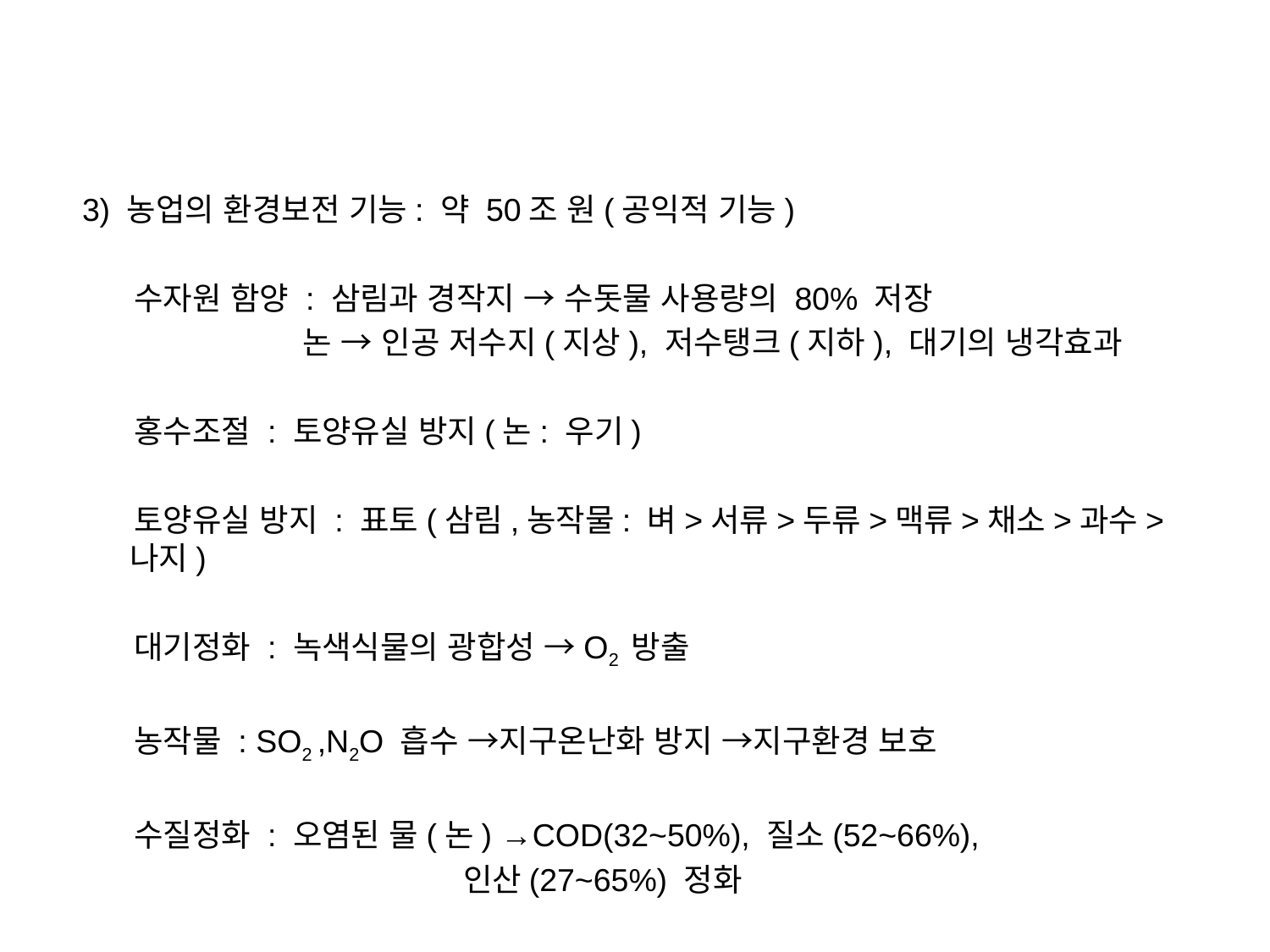

3) 농업의 환경보전 기능: 약 50조 원(공익적 기능)

     수자원 함양 : 삼림과 경작지 → 수돗물 사용량의 80% 저장
                        논 → 인공 저수지(지상), 저수탱크(지하), 대기의 냉각효과

     홍수조절 : 토양유실 방지(논: 우기)

     토양유실 방지 : 표토(삼림,농작물: 벼>서류>두류>맥류>채소>과수>나지)

     대기정화 : 녹색식물의 광합성 →O2 방출

     농작물 : SO2 ,N2O 흡수 →지구온난화 방지 →지구환경 보호

     수질정화 : 오염된 물(논) →COD(32~50%), 질소(52~66%),
                                          인산(27~65%) 정화